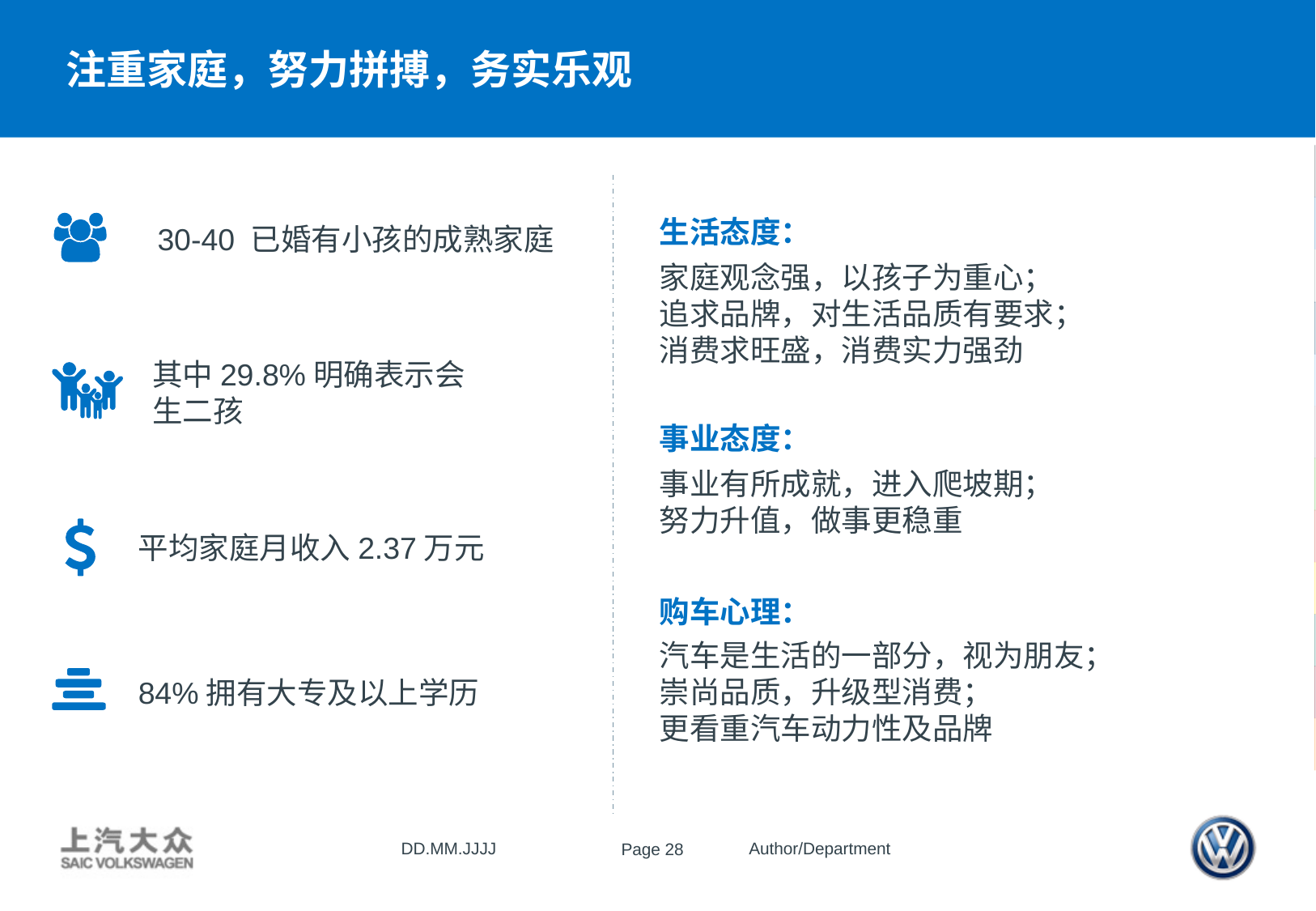

注重家庭，努力拼搏，务实乐观
生活态度：

30-40 已婚有小孩的成熟家庭
家庭观念强，以孩子为重心；
追求品牌，对生活品质有要求；
消费求旺盛，消费实力强劲
其中29.8%明确表示会生二孩

事业态度：
事业有所成就，进入爬坡期；
努力升值，做事更稳重

平均家庭月收入2.37万元
购车心理：
汽车是生活的一部分，视为朋友；
崇尚品质，升级型消费；
更看重汽车动力性及品牌

84%拥有大专及以上学历
DD.MM.JJJJ
Page 28
Author/Department